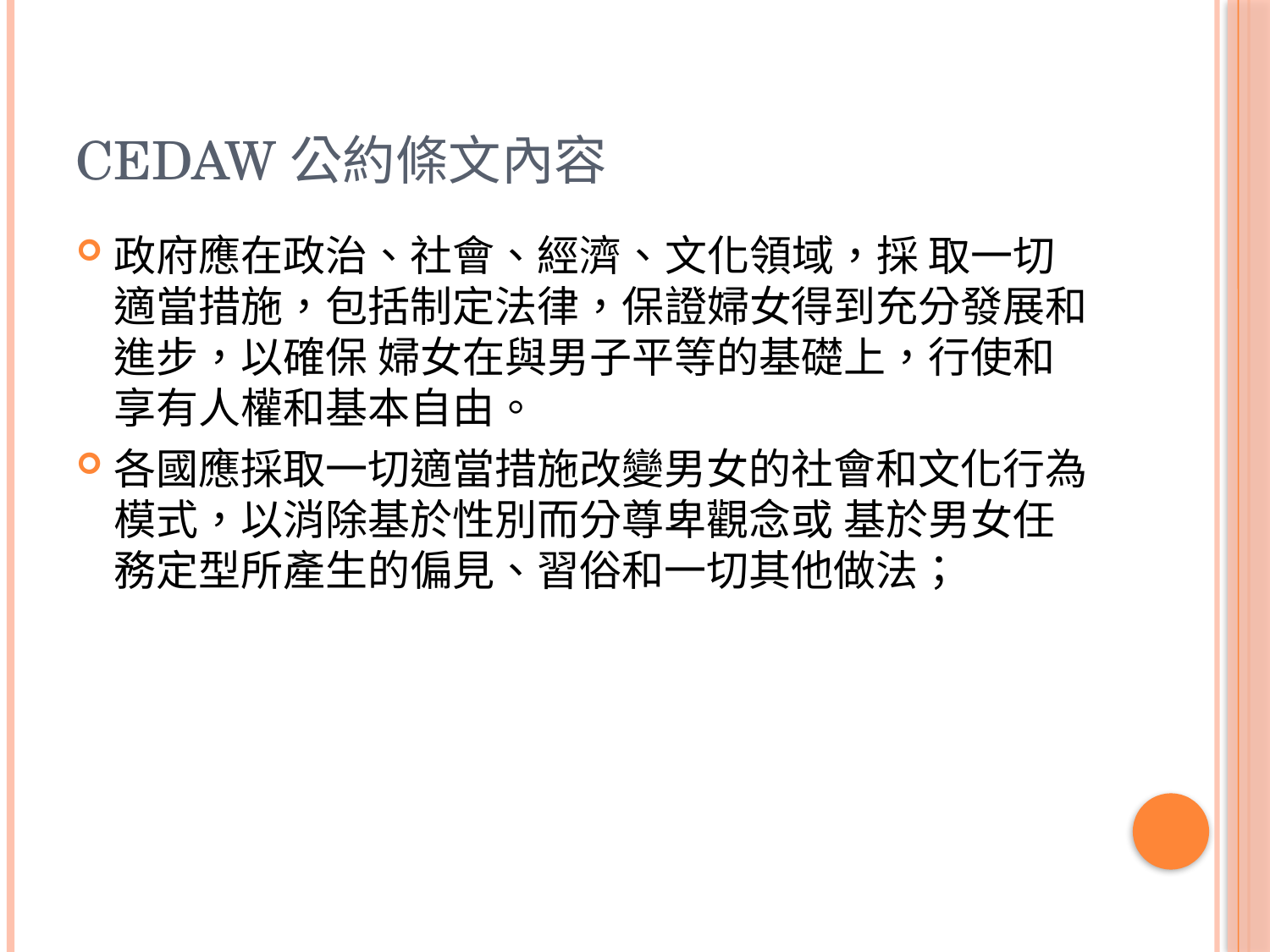

# CEDAW公約條文內容
政府應在政治、社會、經濟、文化領域，採 取一切適當措施，包括制定法律，保證婦女得到充分發展和進步，以確保 婦女在與男子平等的基礎上，行使和享有人權和基本自由。
各國應採取一切適當措施改變男女的社會和文化行為模式，以消除基於性別而分尊卑觀念或 基於男女任務定型所產生的偏見、習俗和一切其他做法；